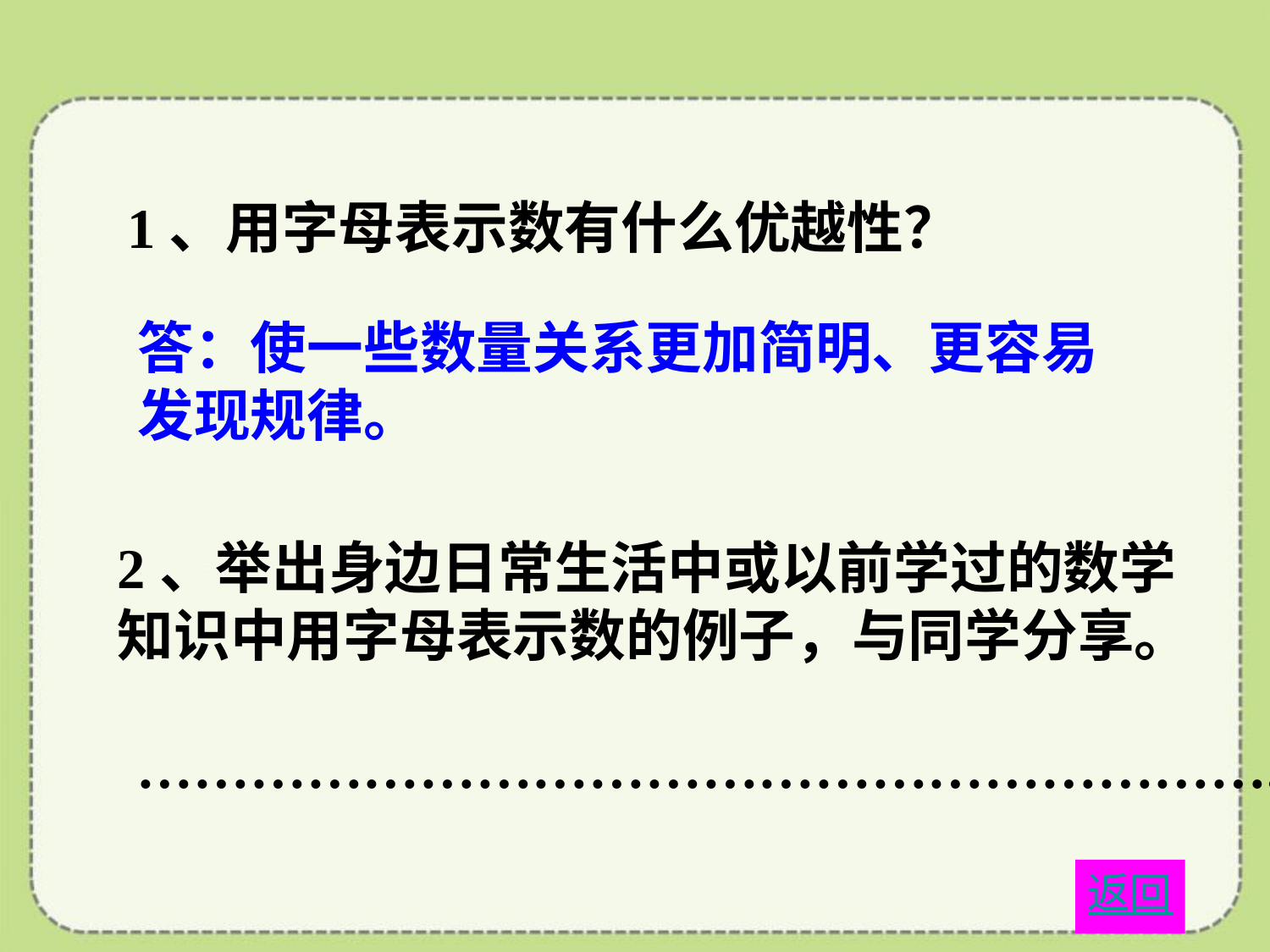

1、用字母表示数有什么优越性？
答：使一些数量关系更加简明、更容易发现规律。
2、举出身边日常生活中或以前学过的数学知识中用字母表示数的例子，与同学分享。
……………………………………………………..
返回